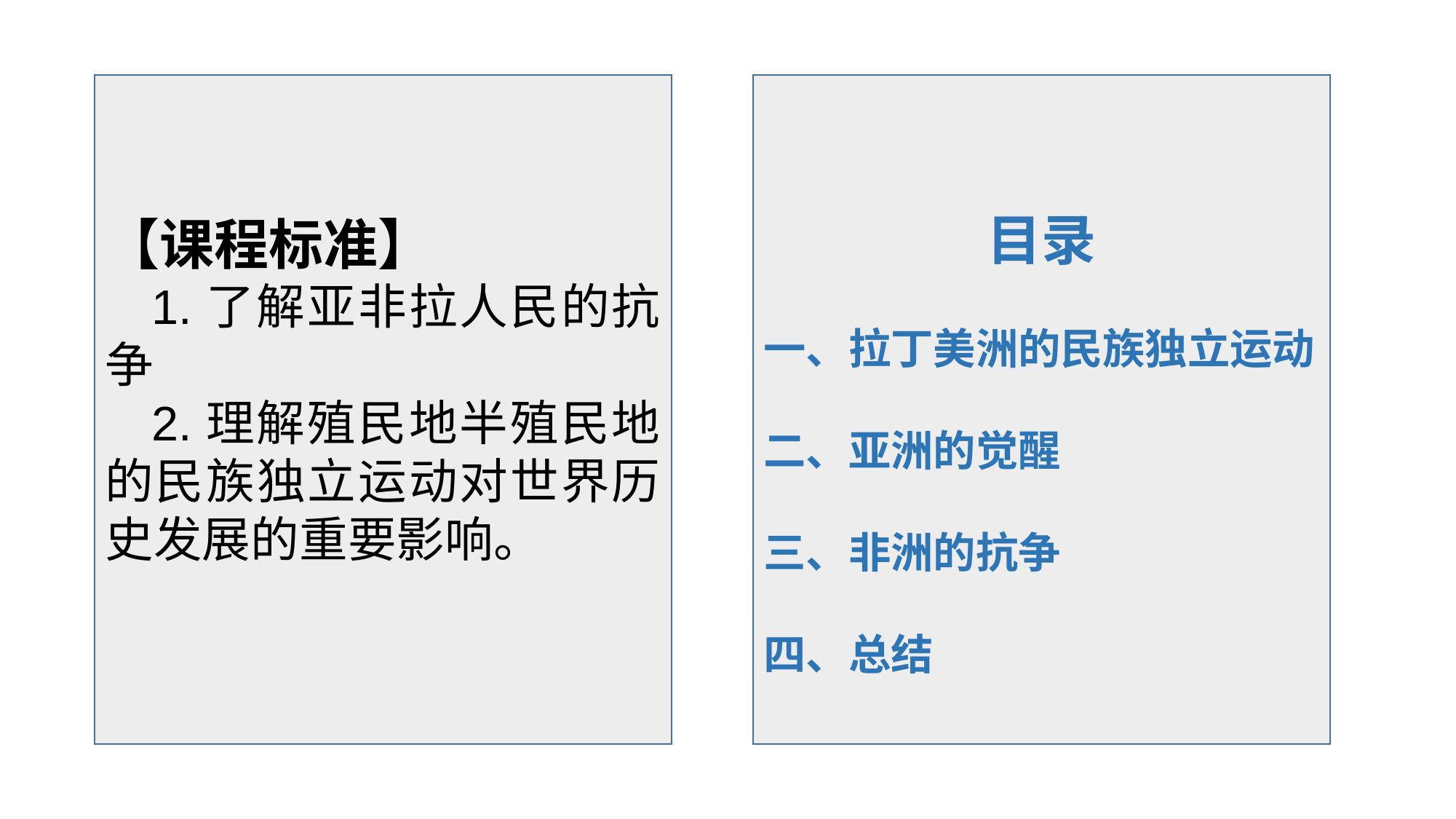

【课程标准】
   1.了解亚非拉人民的抗争
   2.理解殖民地半殖民地的民族独立运动对世界历史发展的重要影响。

目录
一、拉丁美洲的民族独立运动
二、亚洲的觉醒
三、非洲的抗争
四、总结